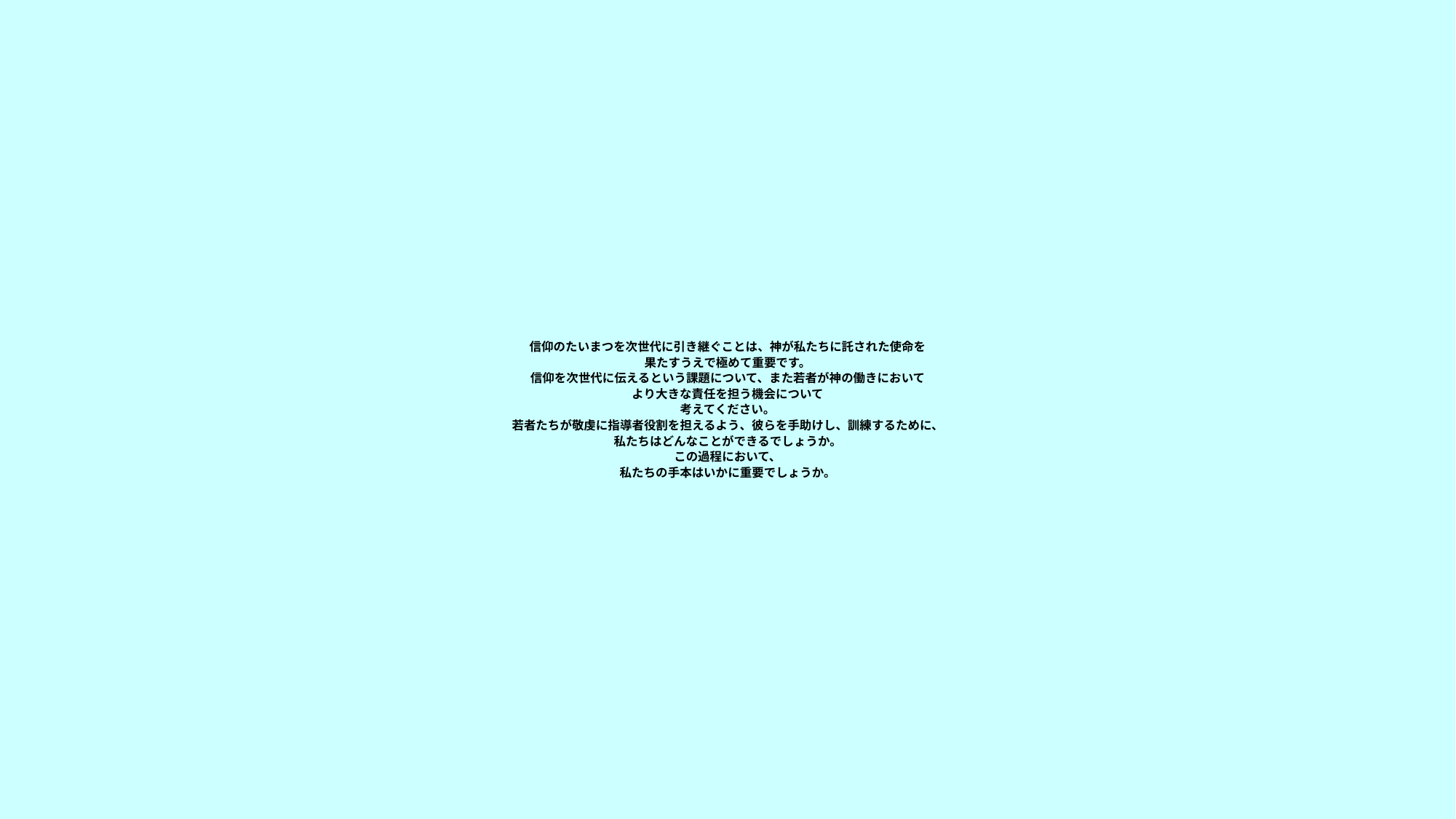

# 信仰のたいまつを次世代に引き継ぐことは、神が私たちに託された使命を 果たすうえで極めて重要です。 信仰を次世代に伝えるという課題について、また若者が神の働きにおいて より大きな責任を担う機会について 考えてください。 若者たちが敬虔に指導者役割を担えるよう、彼らを手助けし、訓練するために、 私たちはどんなことができるでしょうか。 この過程において、 私たちの手本はいかに重要でしょうか。